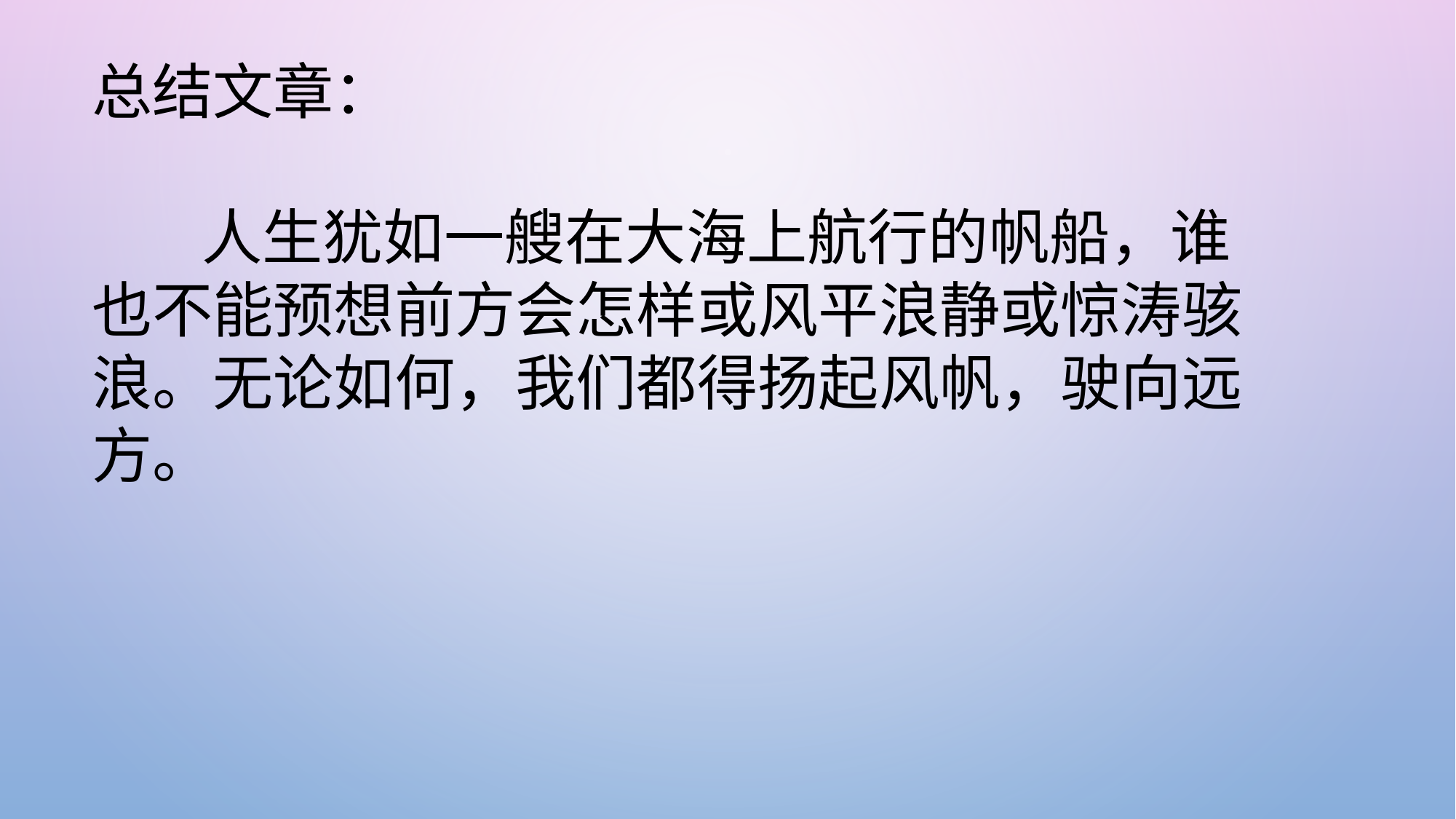

总结文章：

       人生犹如一艘在大海上航行的帆船，谁也不能预想前方会怎样或风平浪静或惊涛骇浪。无论如何，我们都得扬起风帆，驶向远方。